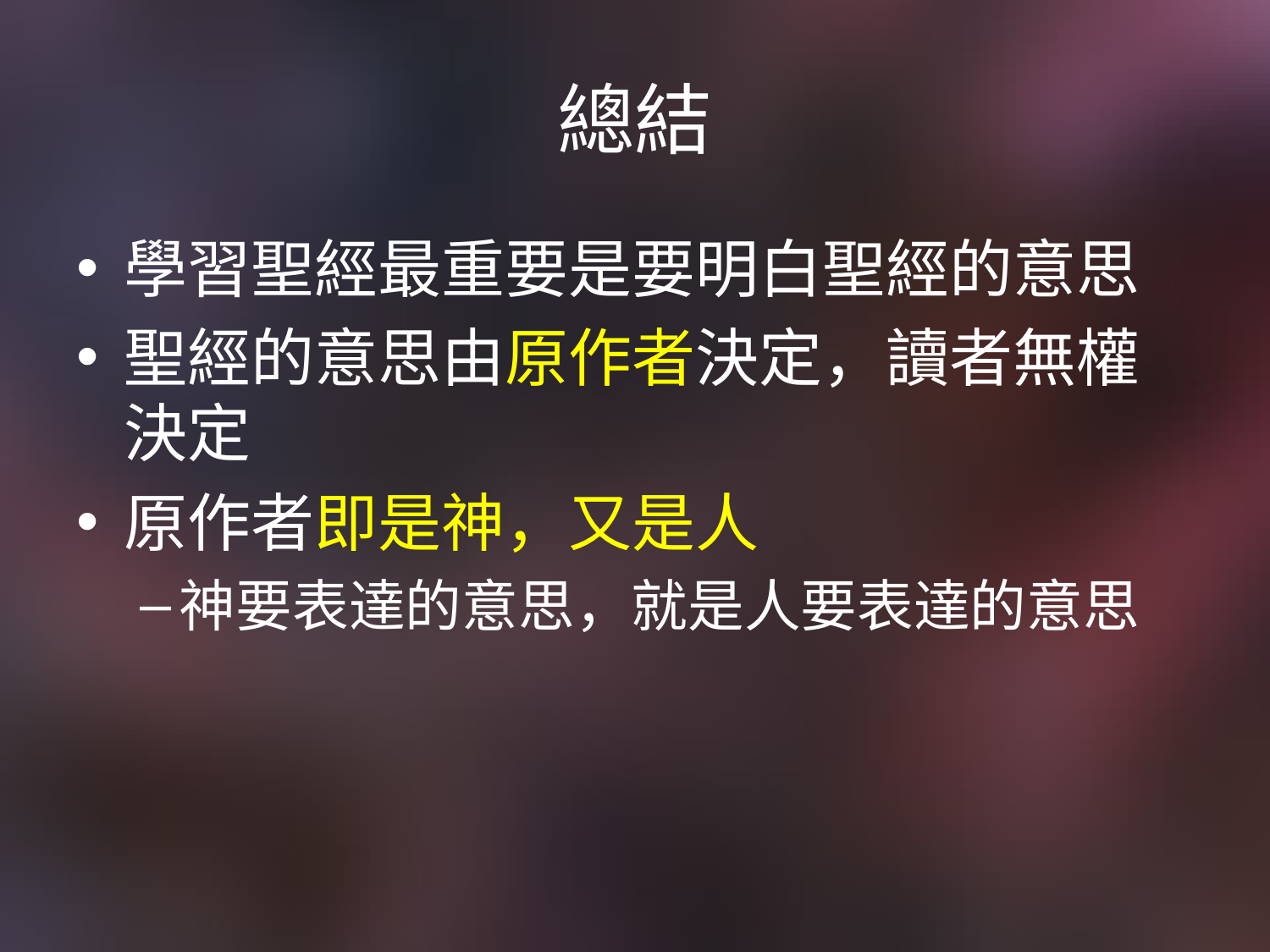

# 總結
學習聖經最重要是要明白聖經的意思
聖經的意思由原作者決定，讀者無權決定
原作者即是神，又是人
神要表達的意思，就是人要表達的意思